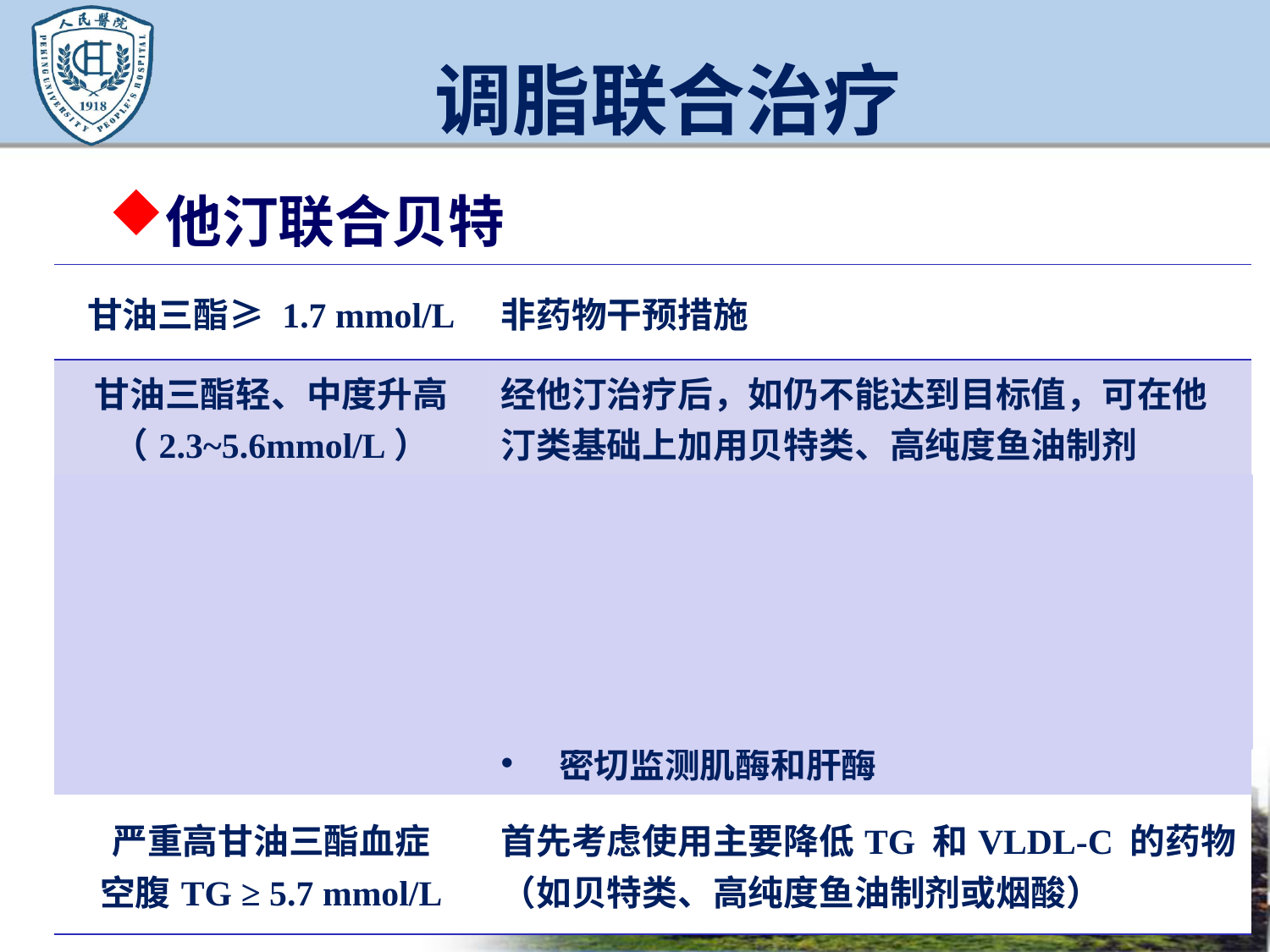

# 调脂联合治疗
他汀联合贝特
| 甘油三酯≥ 1.7 mmol/L | 非药物干预措施 |
| --- | --- |
| 甘油三酯轻、中度升高（2.3~5.6mmol/L） | 经他汀治疗后，如仍不能达到目标值，可在他汀类基础上加用贝特类、高纯度鱼油制剂 |
|  | 他汀类和贝特类药物代谢途径相似，均有潜在损伤肝功能的可能，并有发生肌炎和肌病的危险，合用时发生不良反应的机会增多 采取晨服贝特类（非诺贝特）药物、晚服他汀类药物的方式，避免血药浓度的显著升高 密切监测肌酶和肝酶 |
| 严重高甘油三酯血症 空腹TG ≥ 5.7 mmol/L | 首先考虑使用主要降低TG 和VLDL-C 的药物（如贝特类、高纯度鱼油制剂或烟酸） |